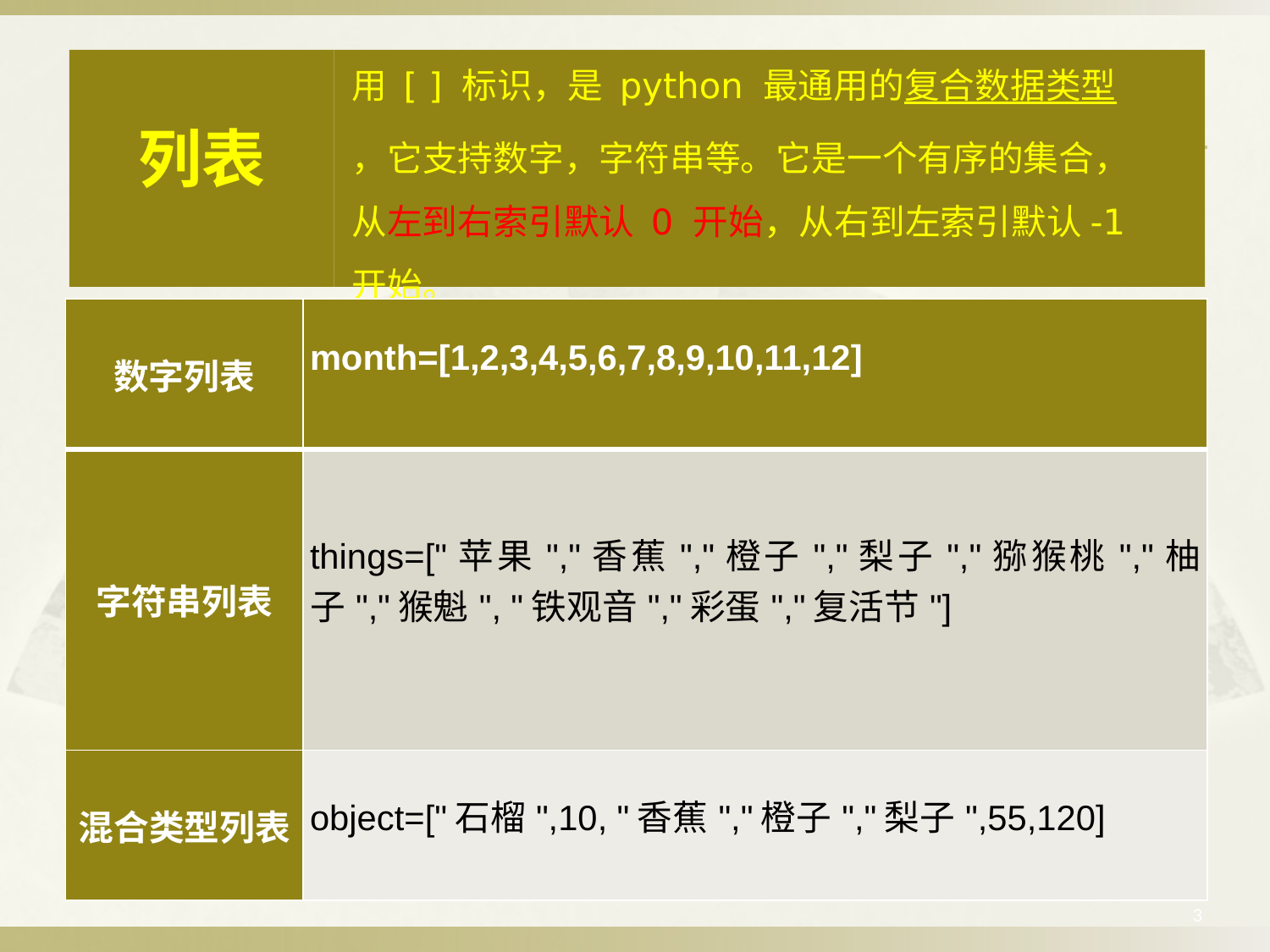

用 [ ] 标识，是 python 最通用的复合数据类型，它支持数字，字符串等。它是一个有序的集合，从左到右索引默认 0 开始，从右到左索引默认-1开始。

列表
| 数字列表 | month=[1,2,3,4,5,6,7,8,9,10,11,12] |
| --- | --- |
| 字符串列表 | things=["苹果","香蕉","橙子","梨子","猕猴桃","柚子","猴魁", "铁观音","彩蛋","复活节"] |
| 混合类型列表 | object=["石榴",10, "香蕉","橙子","梨子",55,120] |

3